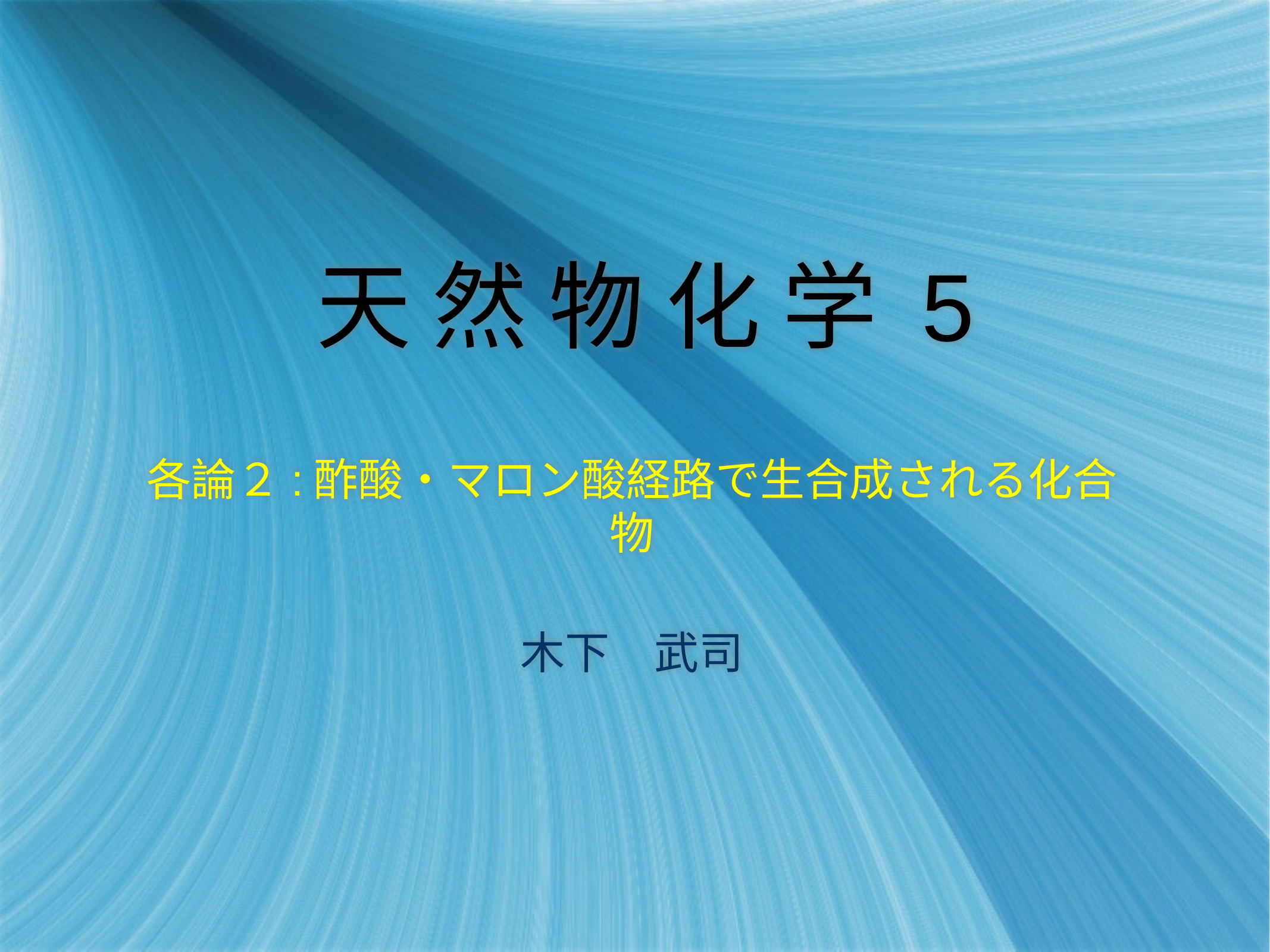

# 天 然 物 化 学 5
各論２:酢酸•マロン酸経路で生合成される化合物

木下　武司